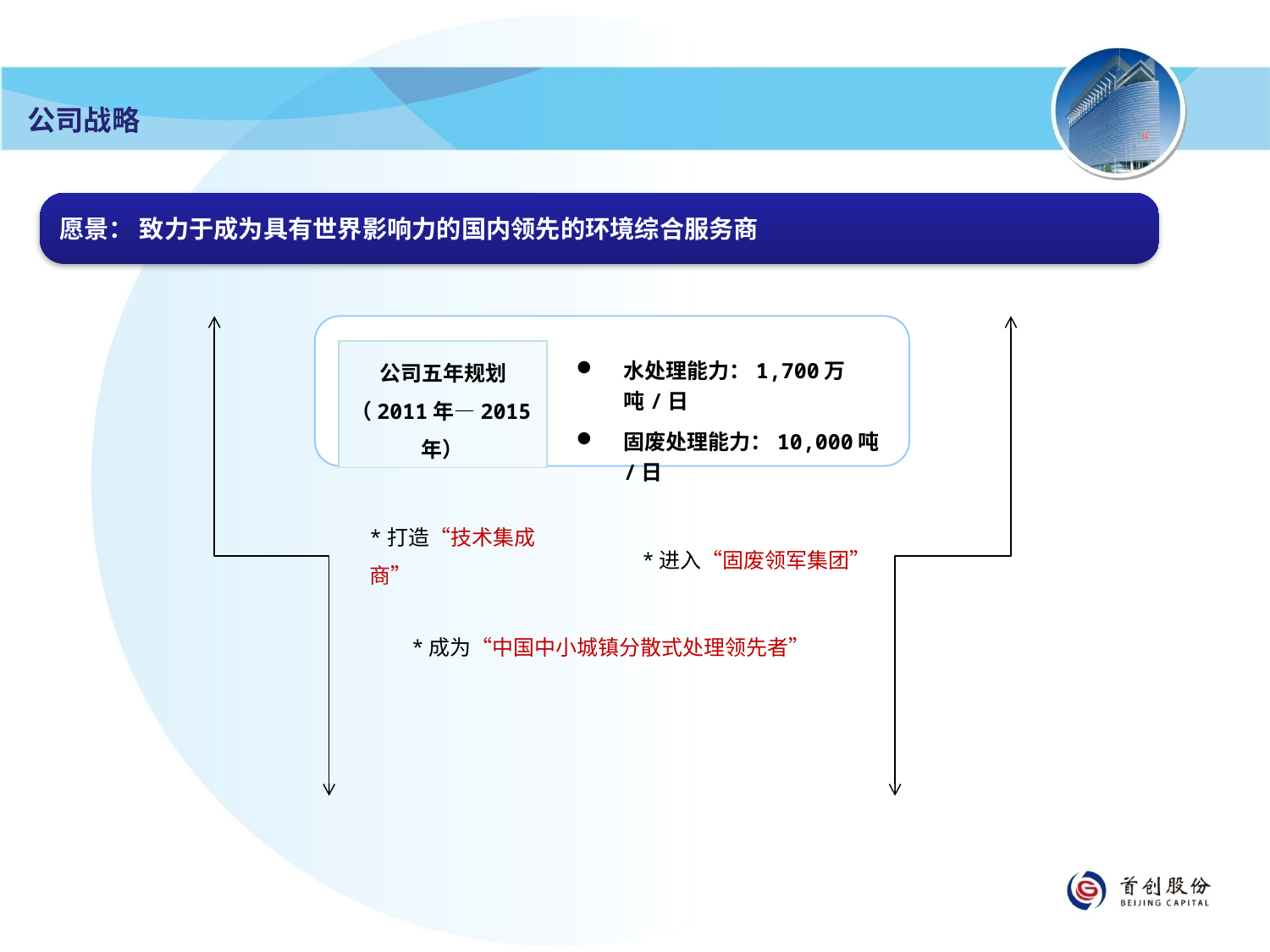

公司战略

愿景： 致力于成为具有世界影响力的国内领先的环境综合服务商

公司五年规划
（2011年—2015年）
水处理能力：1,700万吨/日
固废处理能力：10,000吨/日
*打造“技术集成商”
*进入“固废领军集团”
*成为“中国中小城镇分散式处理领先者”